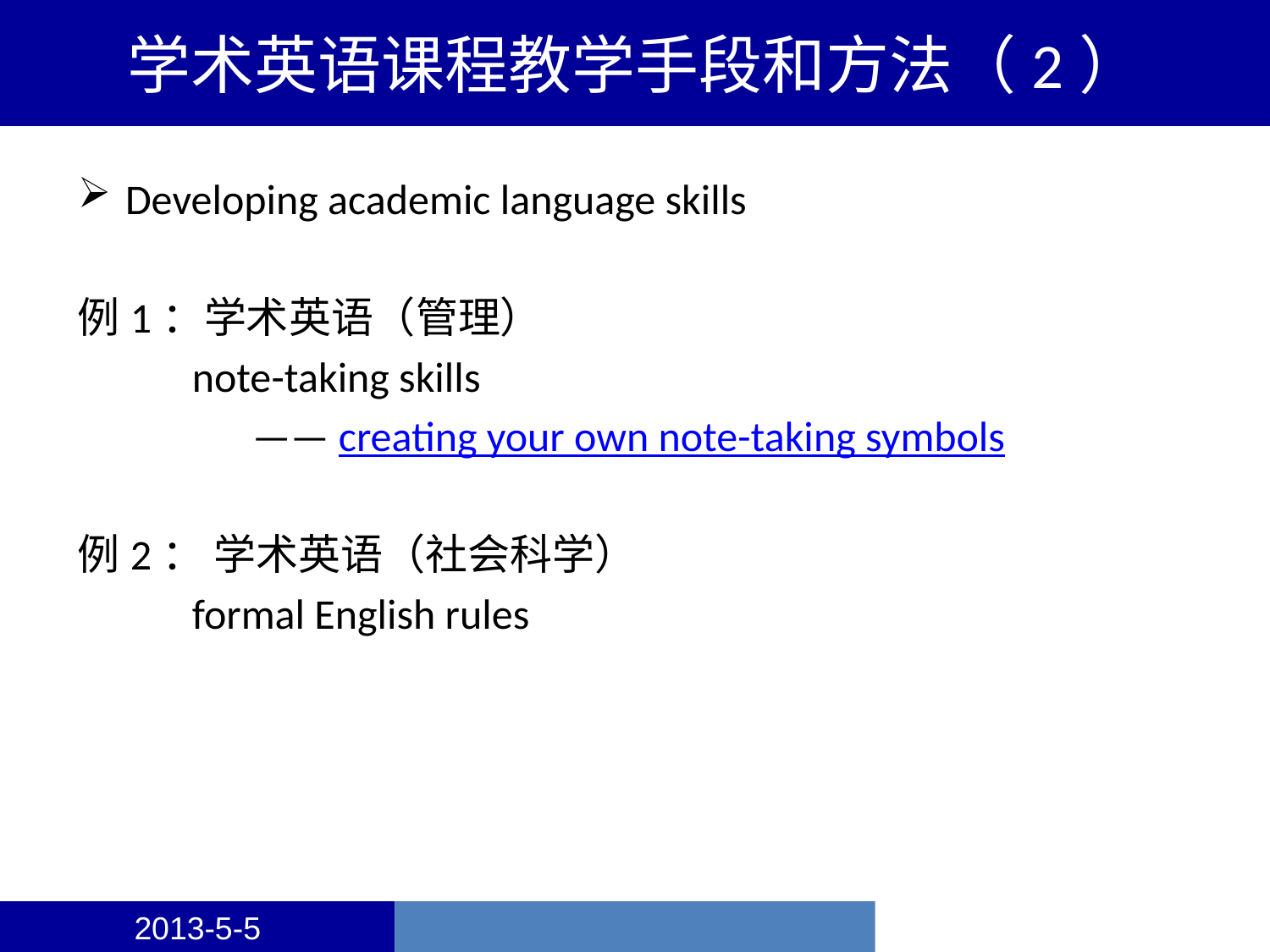

# 学术英语课程教学手段和方法（2）
Developing academic language skills

例1：学术英语（管理）
            note-taking skills
    		—— creating your own note-taking symbols

例2： 学术英语（社会科学）
            formal English rules

2013-5-5